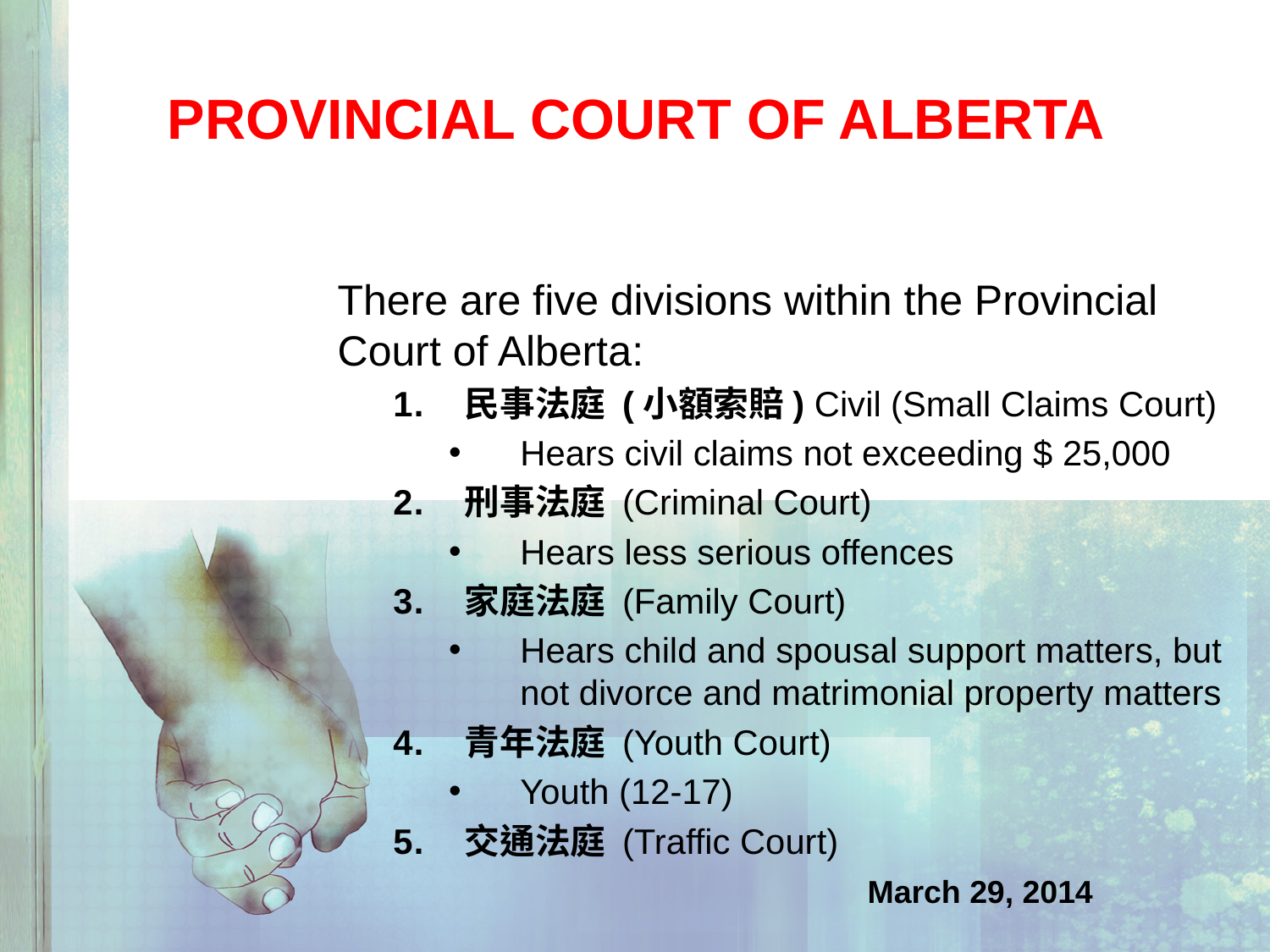

# Provincial Court of Alberta
There are five divisions within the Provincial Court of Alberta:
民事法庭 (小額索賠) Civil (Small Claims Court)
Hears civil claims not exceeding $ 25,000
刑事法庭 (Criminal Court)
Hears less serious offences
家庭法庭 (Family Court)
Hears child and spousal support matters, but not divorce and matrimonial property matters
青年法庭 (Youth Court)
Youth (12-17)
交通法庭 (Traffic Court)

March 29, 2014